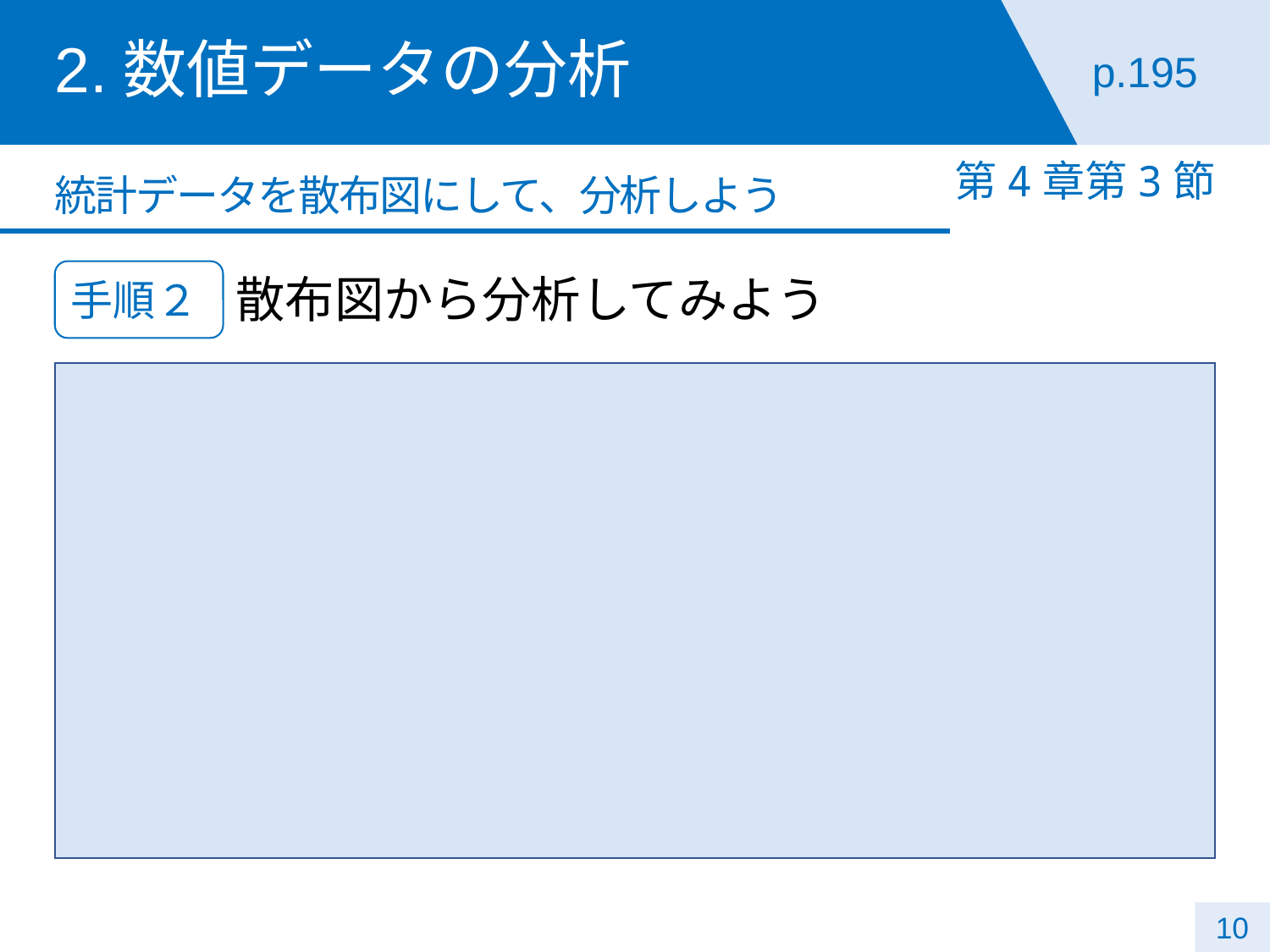

# 2.数値データの分析
p.195
第4章第3節
統計データを散布図にして、分析しよう
手順２
散布図から分析してみよう

10